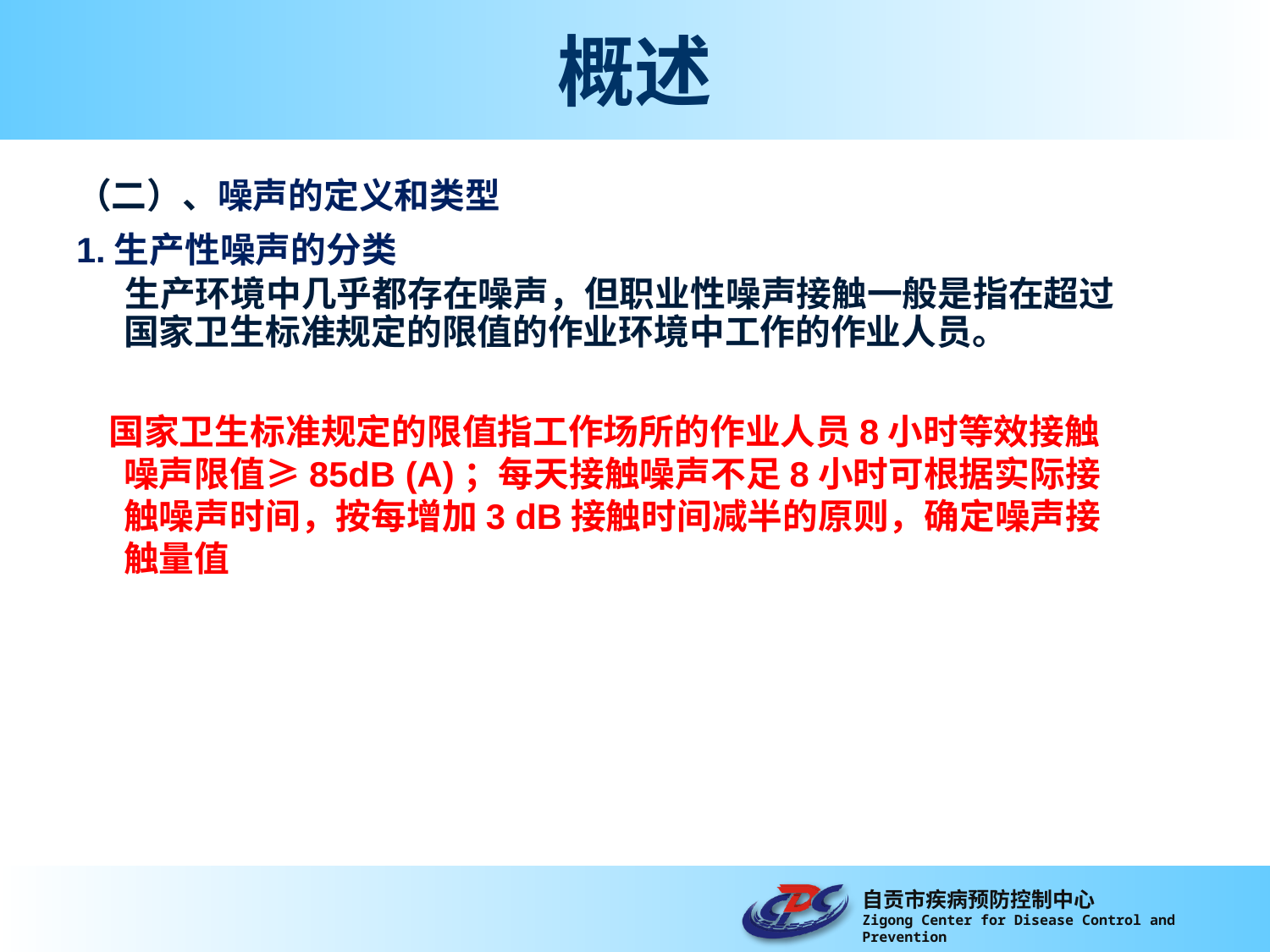

# 概述
（二）、噪声的定义和类型
1.生产性噪声的分类
     生产环境中几乎都存在噪声，但职业性噪声接触一般是指在超过国家卫生标准规定的限值的作业环境中工作的作业人员。

   国家卫生标准规定的限值指工作场所的作业人员8小时等效接触噪声限值≥85dB (A)；每天接触噪声不足8小时可根据实际接触噪声时间，按每增加3 dB接触时间减半的原则，确定噪声接触量值
36